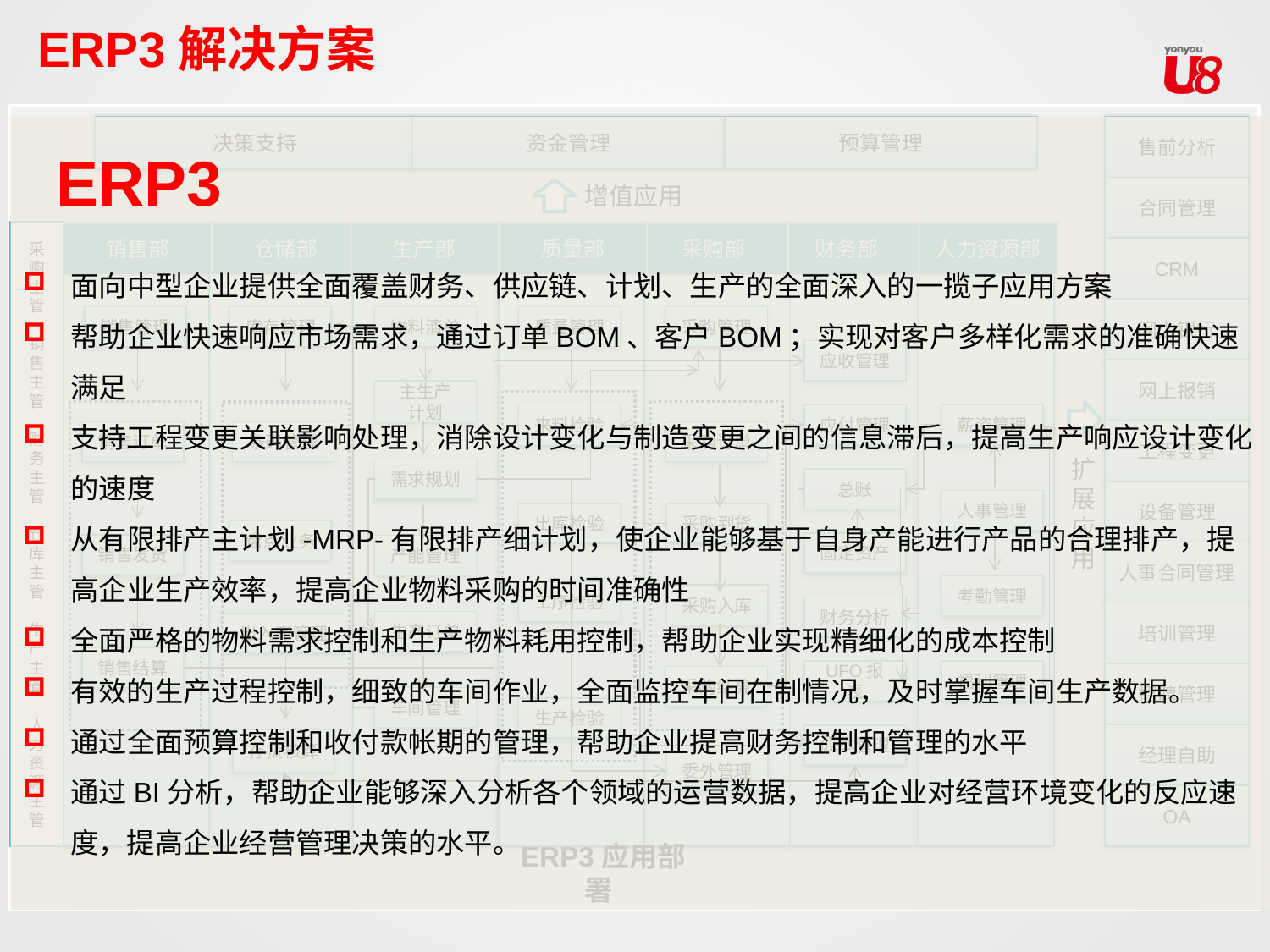

ERP3解决方案

面向中型企业提供全面覆盖财务、供应链、计划、生产的全面深入的一揽子应用方案
帮助企业快速响应市场需求，通过订单BOM、客户BOM；实现对客户多样化需求的准确快速满足
支持工程变更关联影响处理，消除设计变化与制造变更之间的信息滞后，提高生产响应设计变化的速度
从有限排产主计划-MRP-有限排产细计划，使企业能够基于自身产能进行产品的合理排产，提高企业生产效率，提高企业物料采购的时间准确性
全面严格的物料需求控制和生产物料耗用控制，帮助企业实现精细化的成本控制
有效的生产过程控制，细致的车间作业，全面监控车间在制情况，及时掌握车间生产数据。
通过全面预算控制和收付款帐期的管理，帮助企业提高财务控制和管理的水平
通过BI分析，帮助企业能够深入分析各个领域的运营数据，提高企业对经营环境变化的反应速度，提高企业经营管理决策的水平。
ERP3
决策支持
资金管理
预算管理
售前分析
合同管理
CRM
网上银行
网上报销
工程变更
设备管理
人事合同管理
培训管理
招聘管理
经理自助
OA
增值应用

采购主管

销售主管

财务主管

仓库主管

生产主管

人力资源主管
销售部
仓储部
生产部
质量部
采购部
财务部
人力资源部

销售管理
库存管理
物料清单
质量管理
采购管理
应收管理
主生产
计划

来料检验
应付管理
薪资管理
销售订单
条码管理
采购订单
扩
展
应
用
需求规划
总账
人事管理
采购到货
出库检验
盘点业务
固定资产
销售发货
产能管理
考勤管理
工序检验
采购入库
财务分析
生产订单
出入库管理
销售结算
UFO报表
福利管理
采购结算
车间管理
生产检验
成本管理
存货核算
委外管理
ERP3应用部署